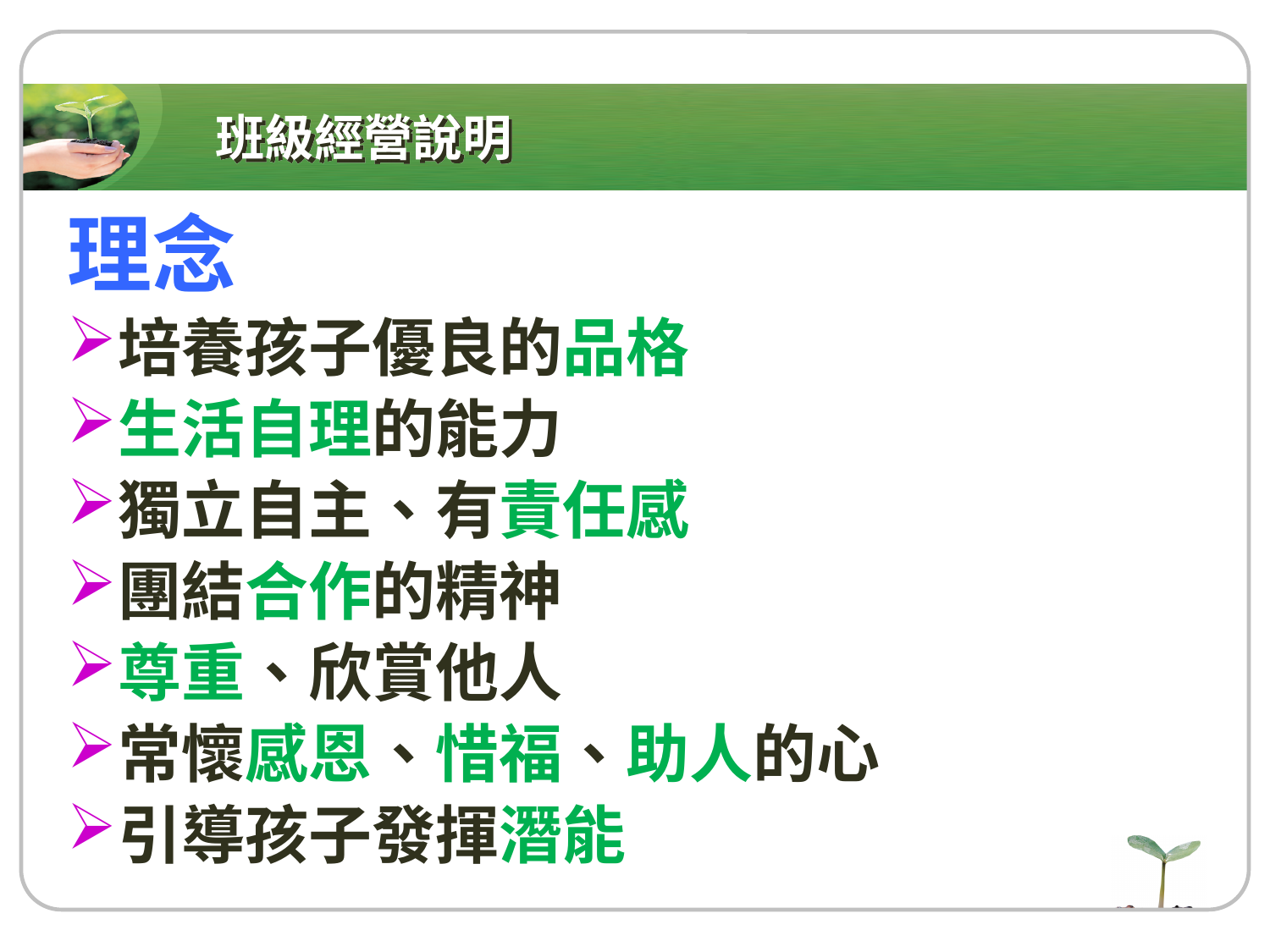

# 班級經營說明
理念
培養孩子優良的品格
生活自理的能力
獨立自主、有責任感
團結合作的精神
尊重、欣賞他人
常懷感恩、惜福、助人的心
引導孩子發揮潛能